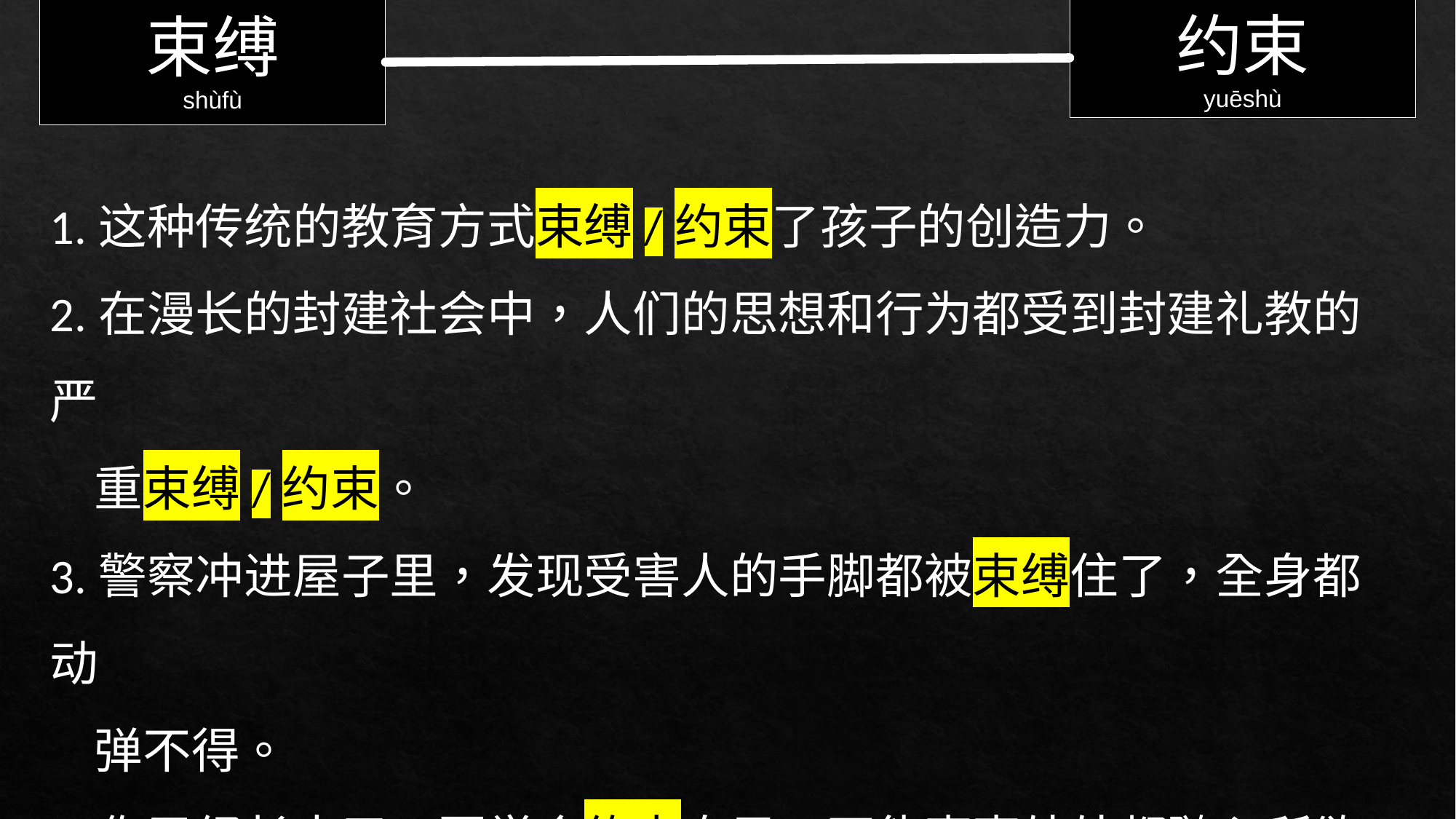

约束
yuēshù
束缚
shùfù

|  |
| --- |
1.这种传统的教育方式束缚/约束了孩子的创造力。
2.在漫长的封建社会中，人们的思想和行为都受到封建礼教的严
   重束缚/约束。
3.警察冲进屋子里，发现受害人的手脚都被束缚住了，全身都动
   弹不得。
4.你已经长大了，要学会约束自己，不能事事处处都随心所欲。
5.一般公司都会制定一些制度来约束员工的行为。